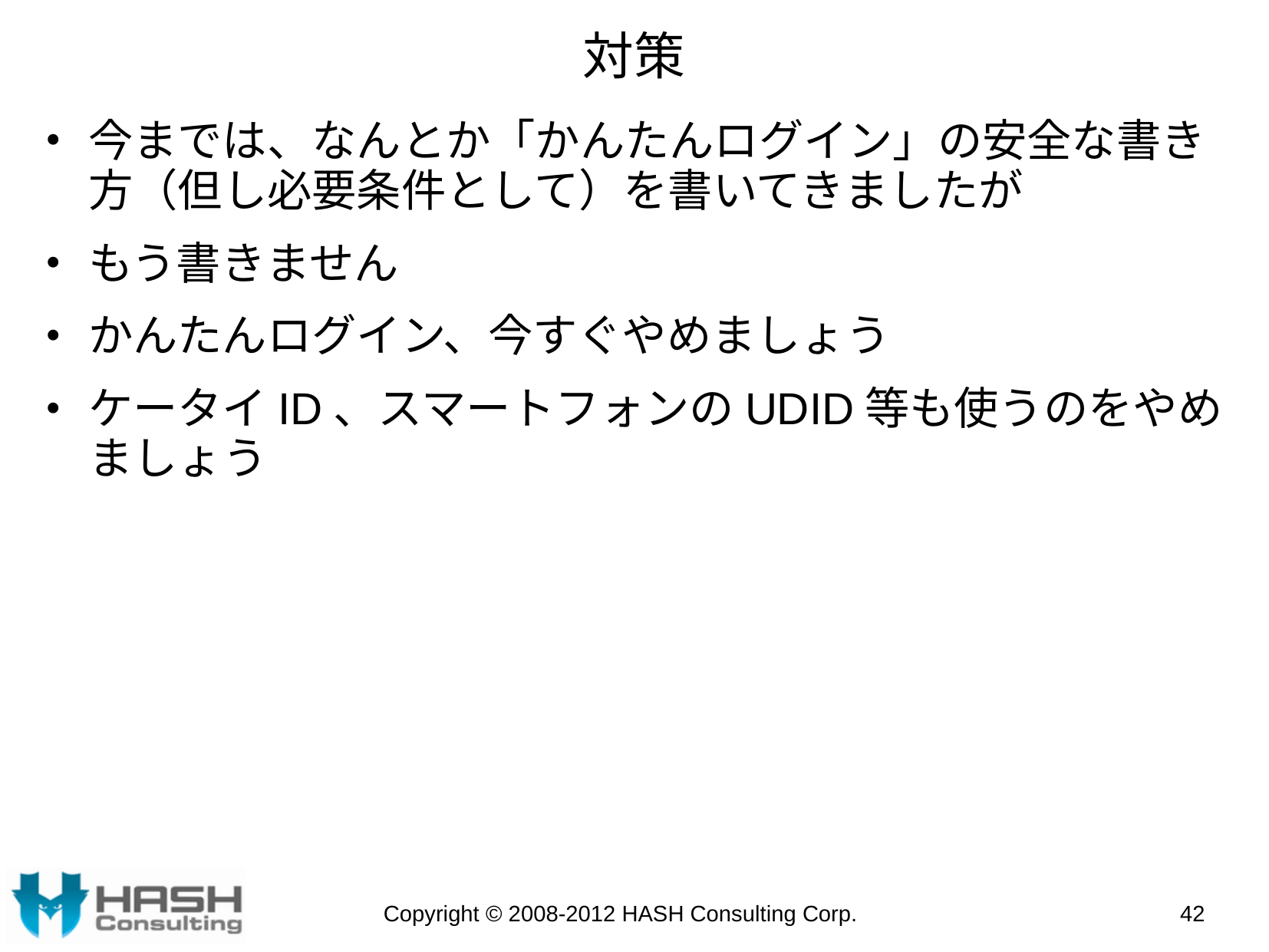

# 対策
今までは、なんとか「かんたんログイン」の安全な書き方（但し必要条件として）を書いてきましたが
もう書きません
かんたんログイン、今すぐやめましょう
ケータイID、スマートフォンのUDID等も使うのをやめましょう
Copyright © 2008-2012 HASH Consulting Corp.
42